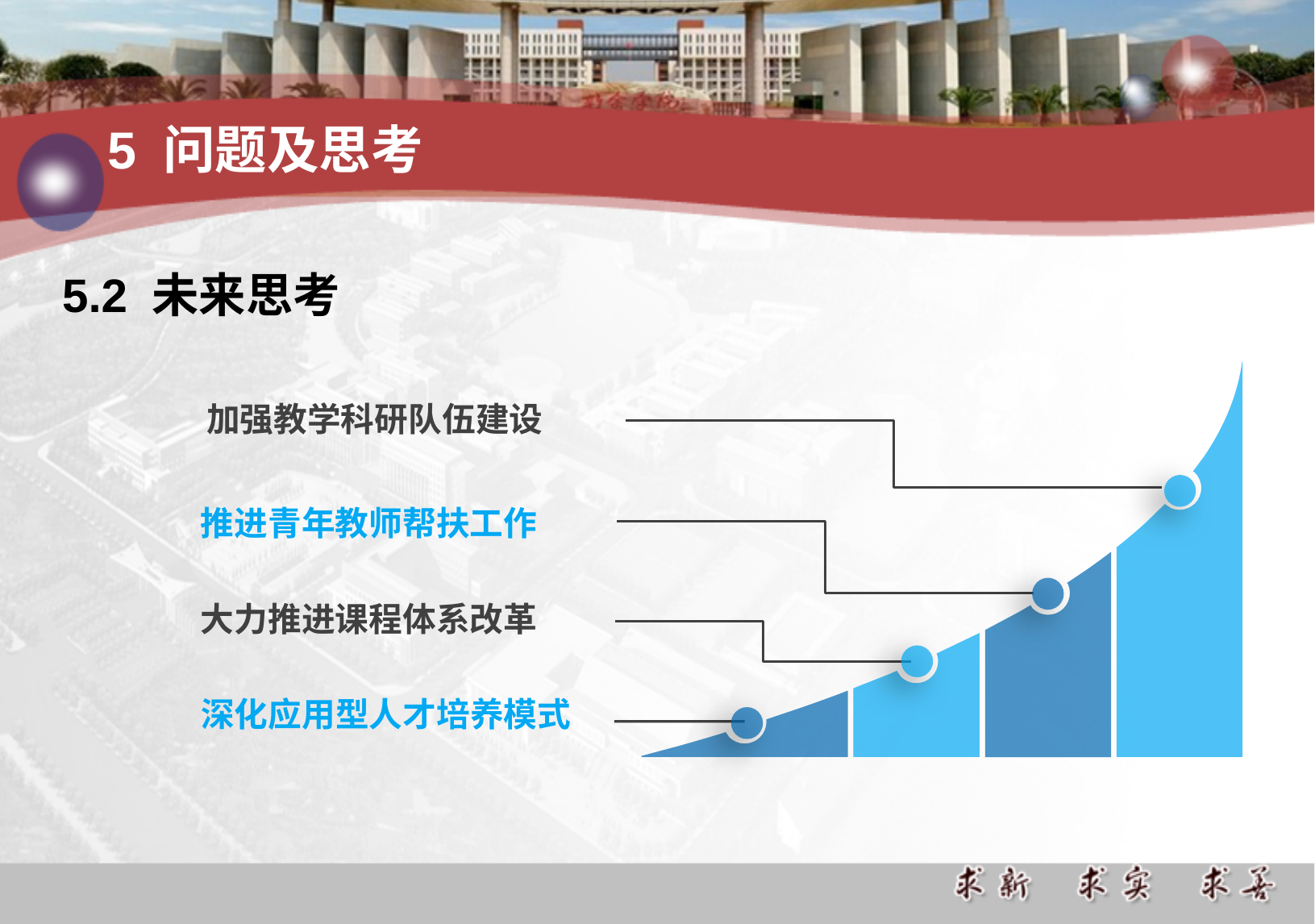

5 问题及思考
# 5.2 未来思考

加强教学科研队伍建设

推进青年教师帮扶工作

大力推进课程体系改革

深化应用型人才培养模式